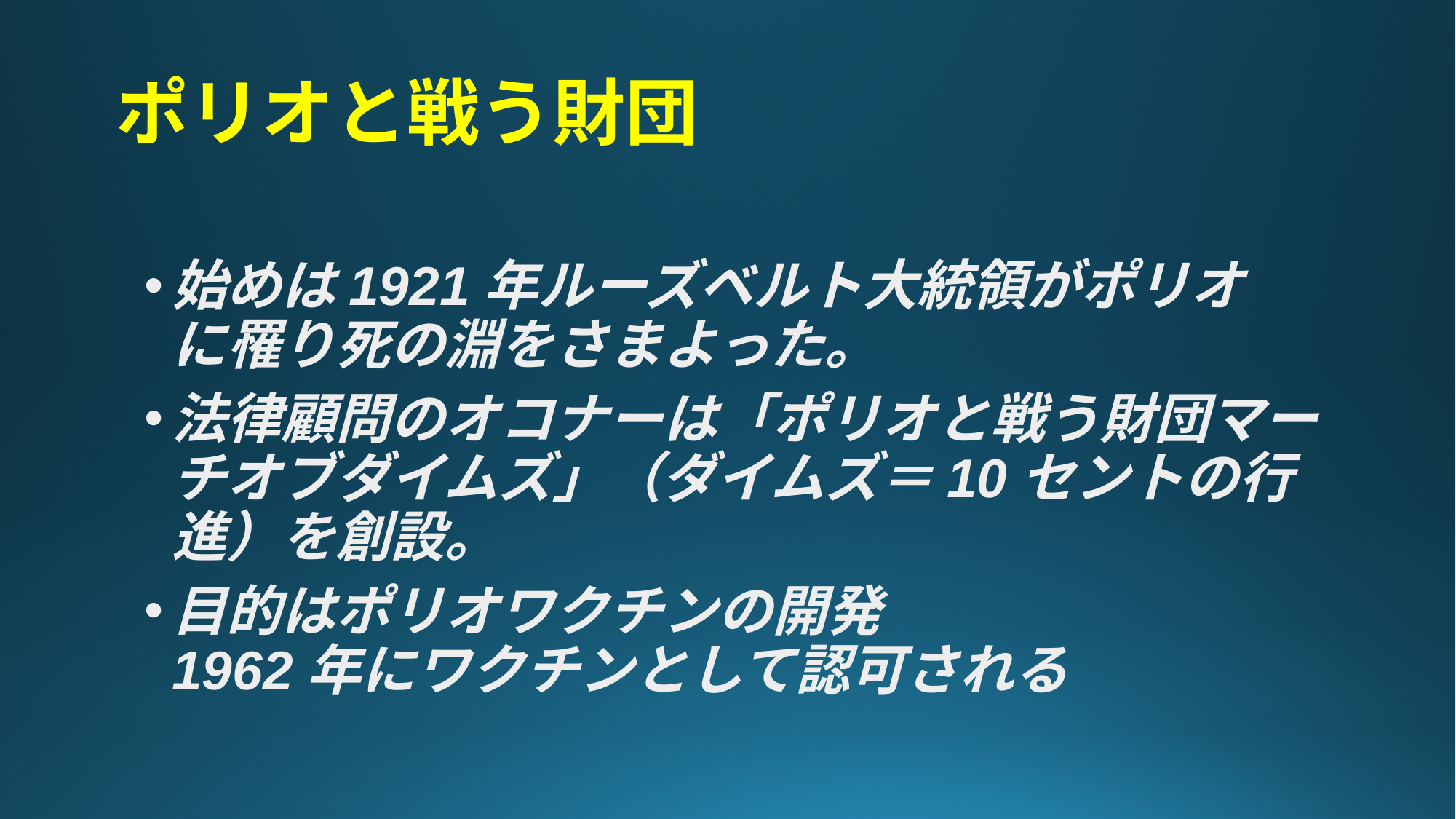

# ポリオと戦う財団
始めは1921年ルーズベルト大統領がポリオ　に罹り死の淵をさまよった。
法律顧問のオコナーは「ポリオと戦う財団マーチオブダイムズ」（ダイムズ＝10セントの行進）を創設。
目的はポリオワクチンの開発
1962年にワクチンとして認可される